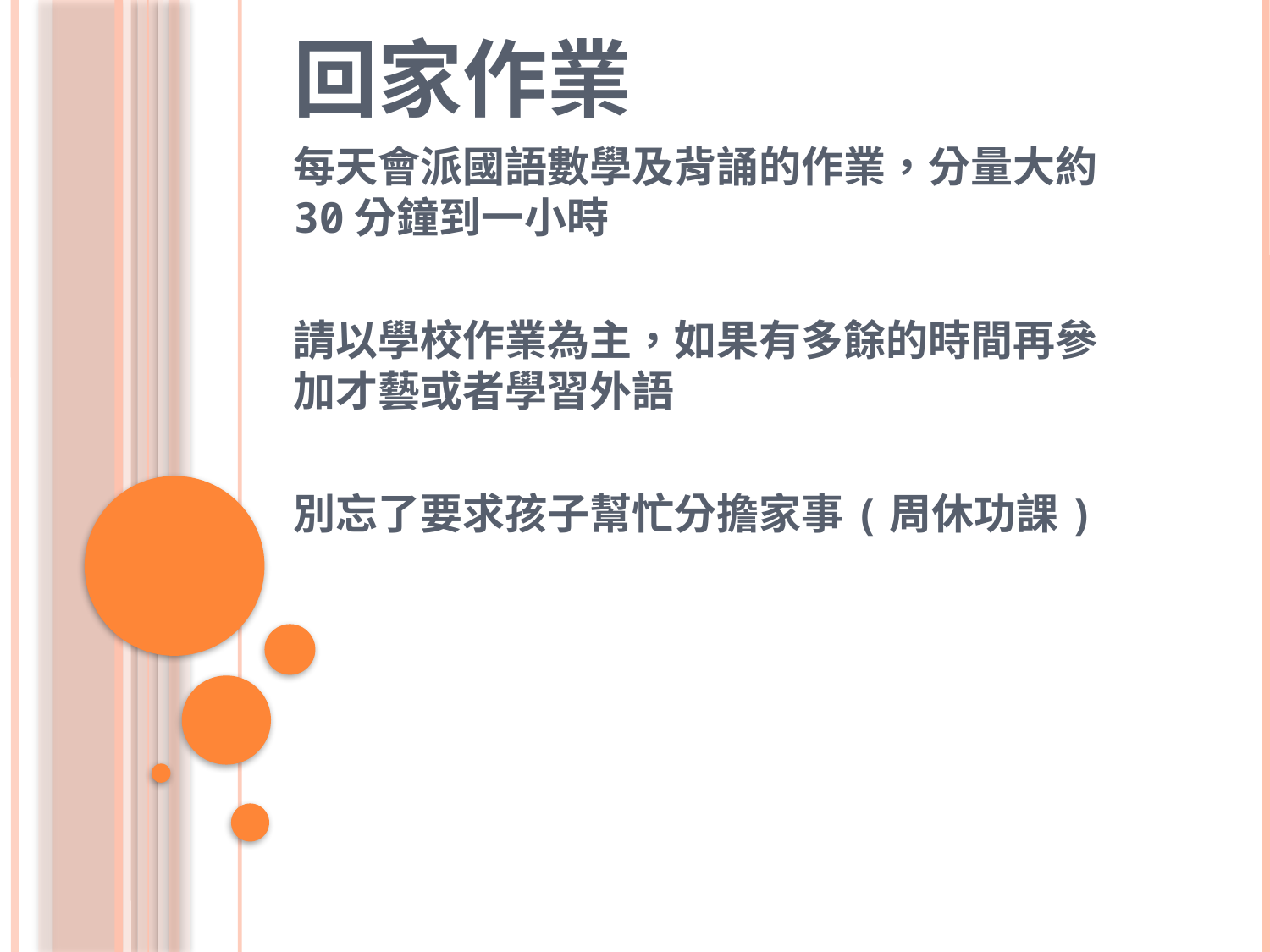

# 回家作業
每天會派國語數學及背誦的作業，分量大約30分鐘到一小時

請以學校作業為主，如果有多餘的時間再參加才藝或者學習外語

別忘了要求孩子幫忙分擔家事(周休功課)